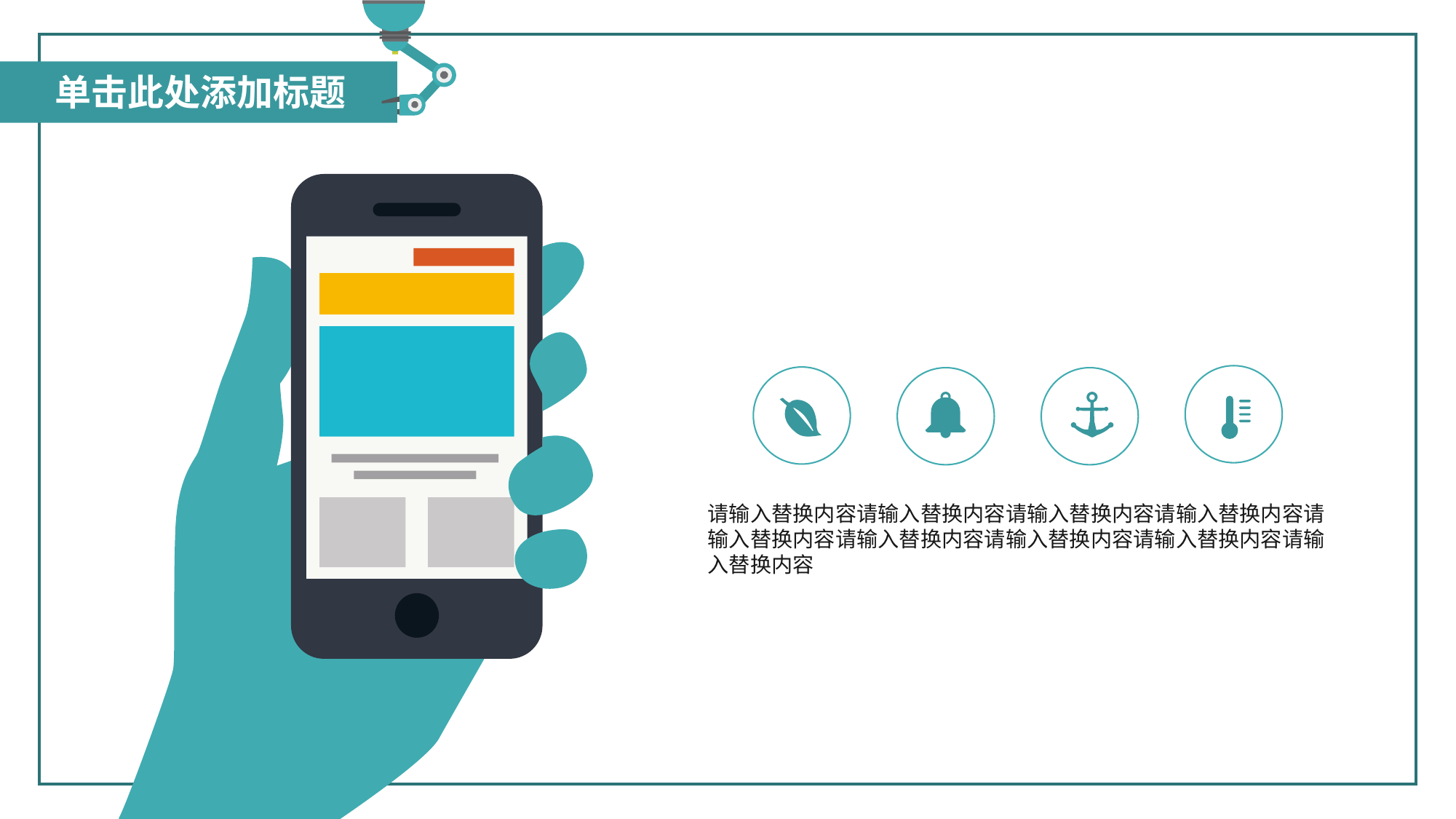

单击此处添加标题

请输入替换内容请输入替换内容请输入替换内容请输入替换内容请输入替换内容请输入替换内容请输入替换内容请输入替换内容请输入替换内容